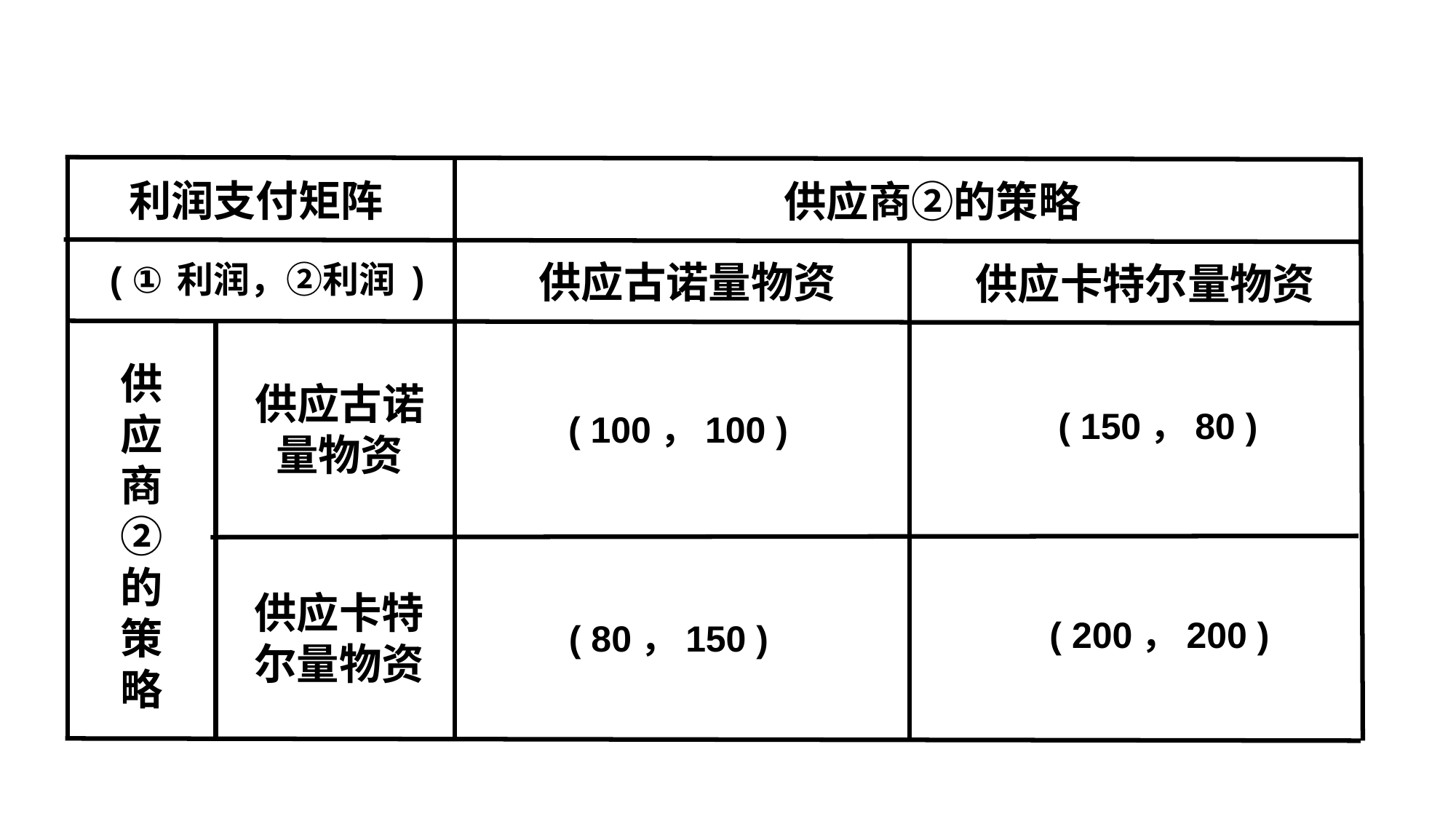

利润支付矩阵
供应商②的策略
供应古诺量物资
( ①利润，②利润 )
供应卡特尔量物资
供应商②的策略
供应古诺量物资
( 150，80 )
( 100，100 )
供应卡特尔量物资
( 200，200 )
( 80，150 )